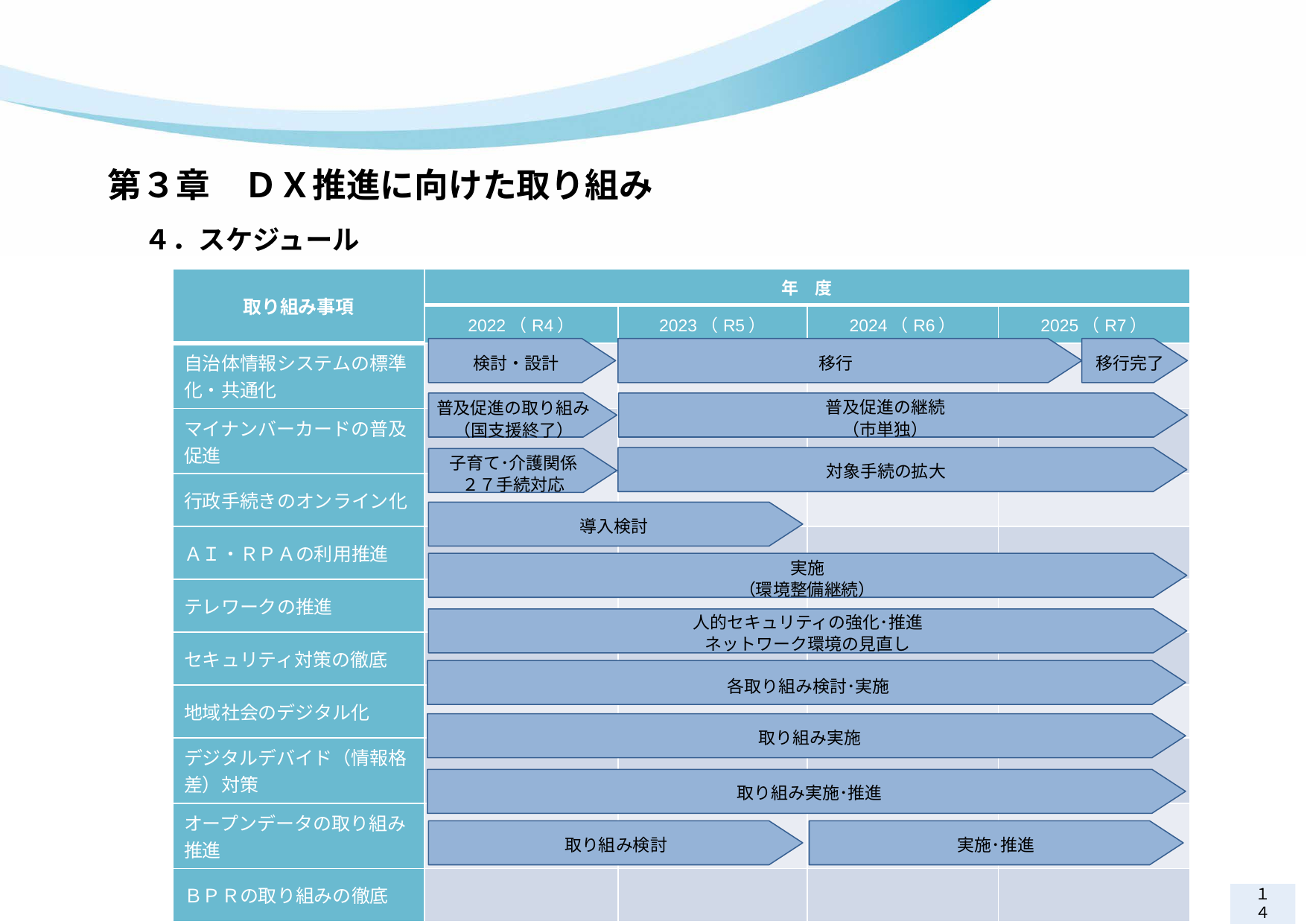

第３章　ＤＸ推進に向けた取り組み
４．スケジュール
| 取り組み事項 | 年　度 |  |  |  |
| --- | --- | --- | --- | --- |
|  | 2022（R4） | 2023（R5） | 2024（R6） | 2025（R7） |
| 自治体情報システムの標準化・共通化 |  |  |  |  |
| マイナンバーカードの普及促進 |  |  |  |  |
| 行政手続きのオンライン化 |  |  |  |  |
| ＡＩ・ＲＰＡの利用推進 |  |  |  |  |
| テレワークの推進 |  |  |  |  |
| セキュリティ対策の徹底 |  |  |  |  |
| 地域社会のデジタル化 |  |  |  |  |
| デジタルデバイド（情報格差）対策 |  |  |  |  |
| オープンデータの取り組み推進 |  |  |  |  |
| ＢＰＲの取り組みの徹底 |  |  |  |  |
検討・設計
移行
移行完了

普及促進の継続
（市単独）

普及促進の取り組み
（国支援終了）
対象手続の拡大

子育て･介護関係
２７手続対応

導入検討

実施
（環境整備継続）

人的セキュリティの強化･推進
ネットワーク環境の見直し

各取り組み検討･実施
取り組み実施

取り組み実施･推進

取り組み検討
実施･推進

１４